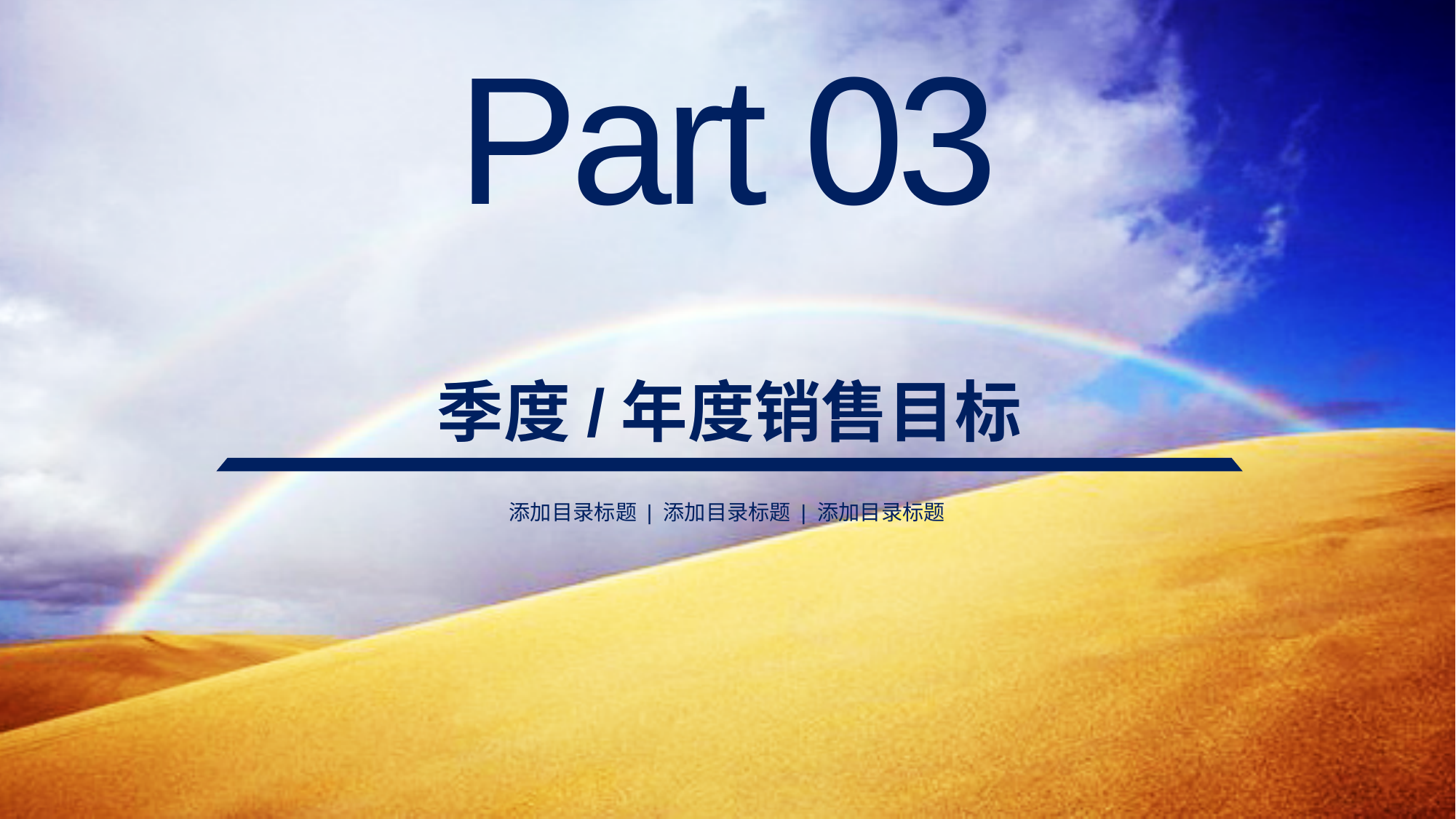

Part 03
季度/年度销售目标

添加目录标题 | 添加目录标题 | 添加目录标题
.